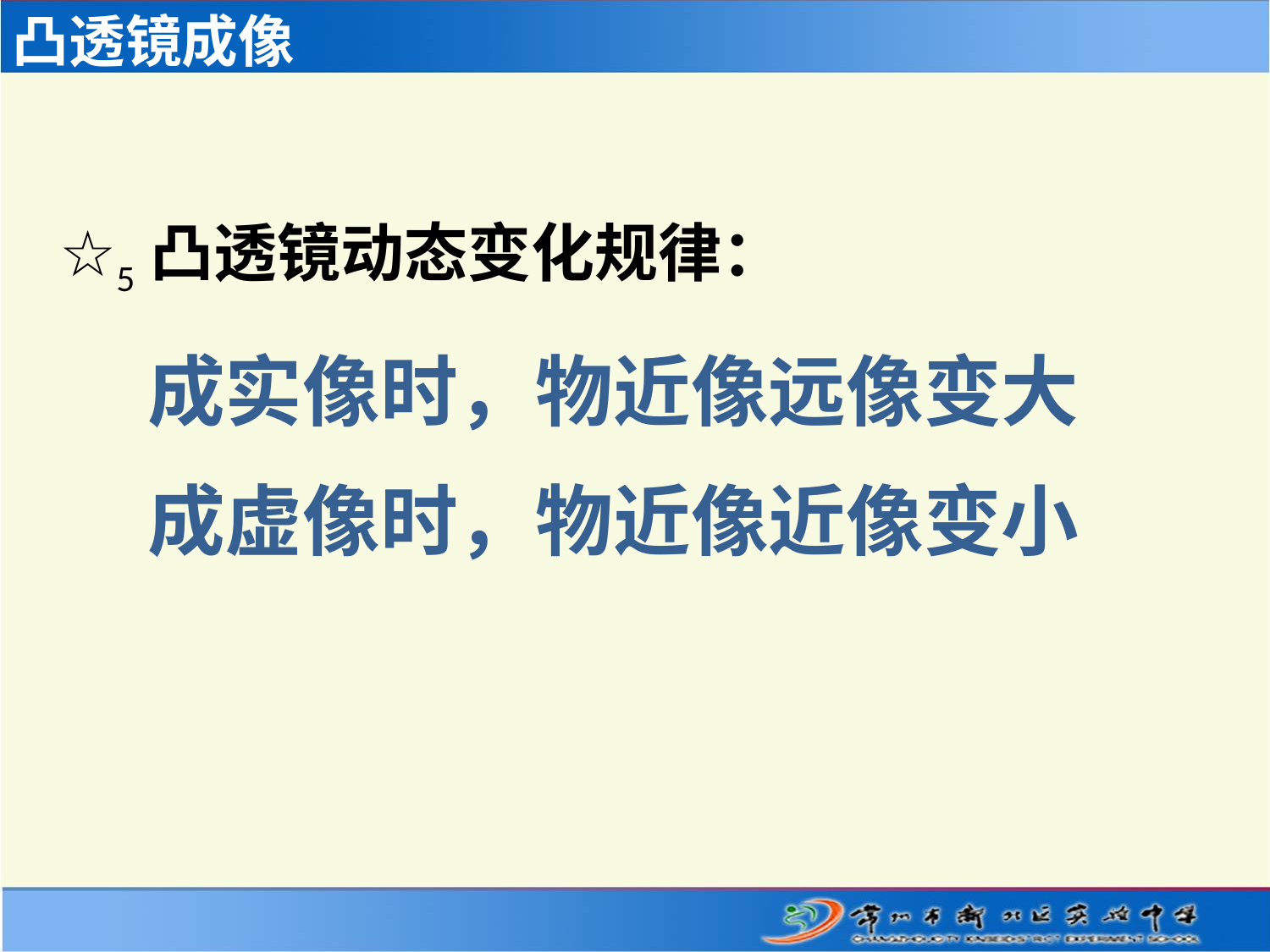

凸透镜成像
☆5凸透镜动态变化规律：
成实像时，物近像远像变大
成虚像时，物近像近像变小